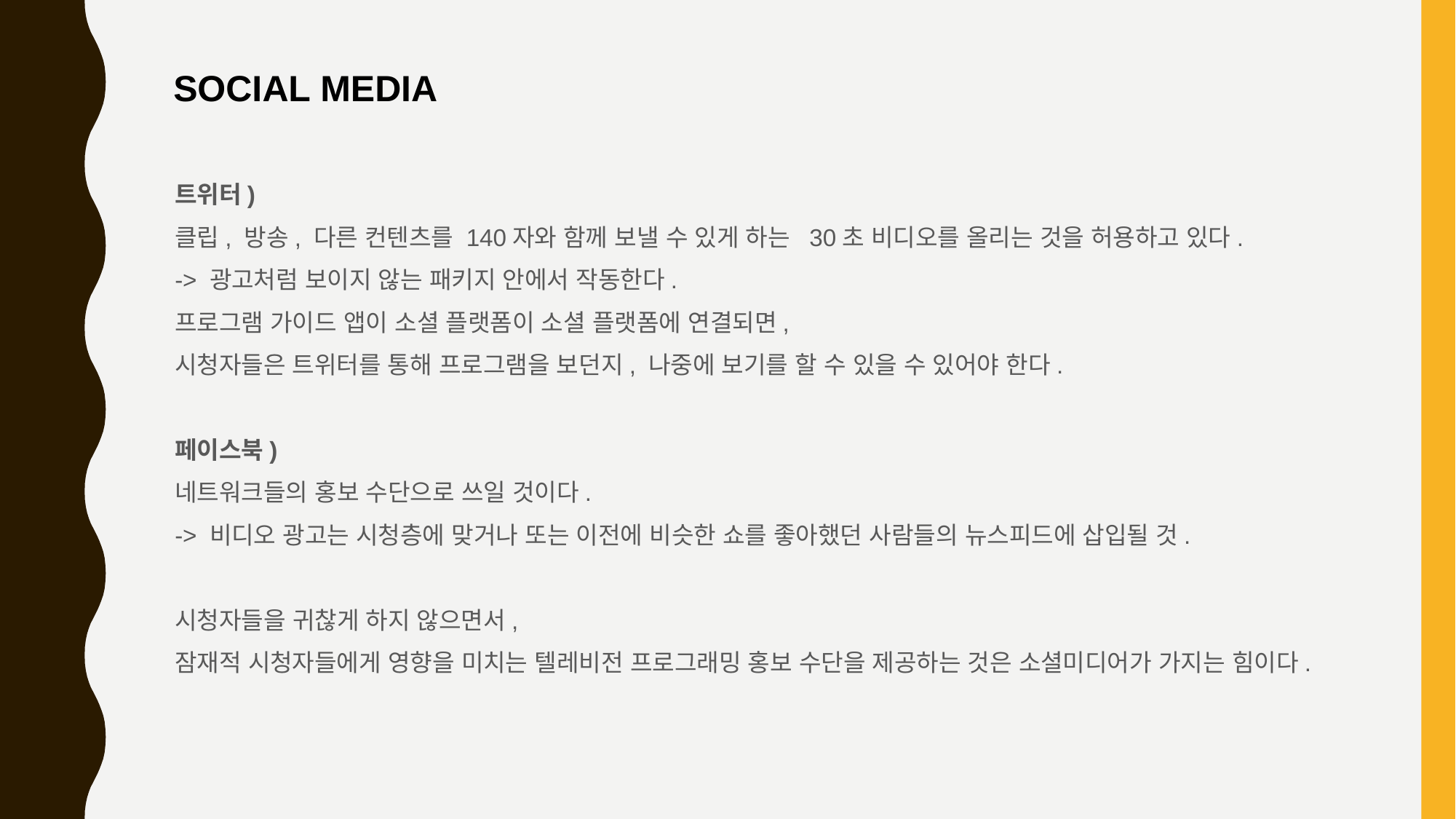

SOCIAL MEDIA
트위터)
클립, 방송, 다른 컨텐츠를 140자와 함께 보낼 수 있게 하는  30초 비디오를 올리는 것을 허용하고 있다.
-> 광고처럼 보이지 않는 패키지 안에서 작동한다.
프로그램 가이드 앱이 소셜 플랫폼이 소셜 플랫폼에 연결되면,
시청자들은 트위터를 통해 프로그램을 보던지, 나중에 보기를 할 수 있을 수 있어야 한다.

페이스북)
네트워크들의 홍보 수단으로 쓰일 것이다.
-> 비디오 광고는 시청층에 맞거나 또는 이전에 비슷한 쇼를 좋아했던 사람들의 뉴스피드에 삽입될 것.

시청자들을 귀찮게 하지 않으면서,
잠재적 시청자들에게 영향을 미치는 텔레비전 프로그래밍 홍보 수단을 제공하는 것은 소셜미디어가 가지는 힘이다.